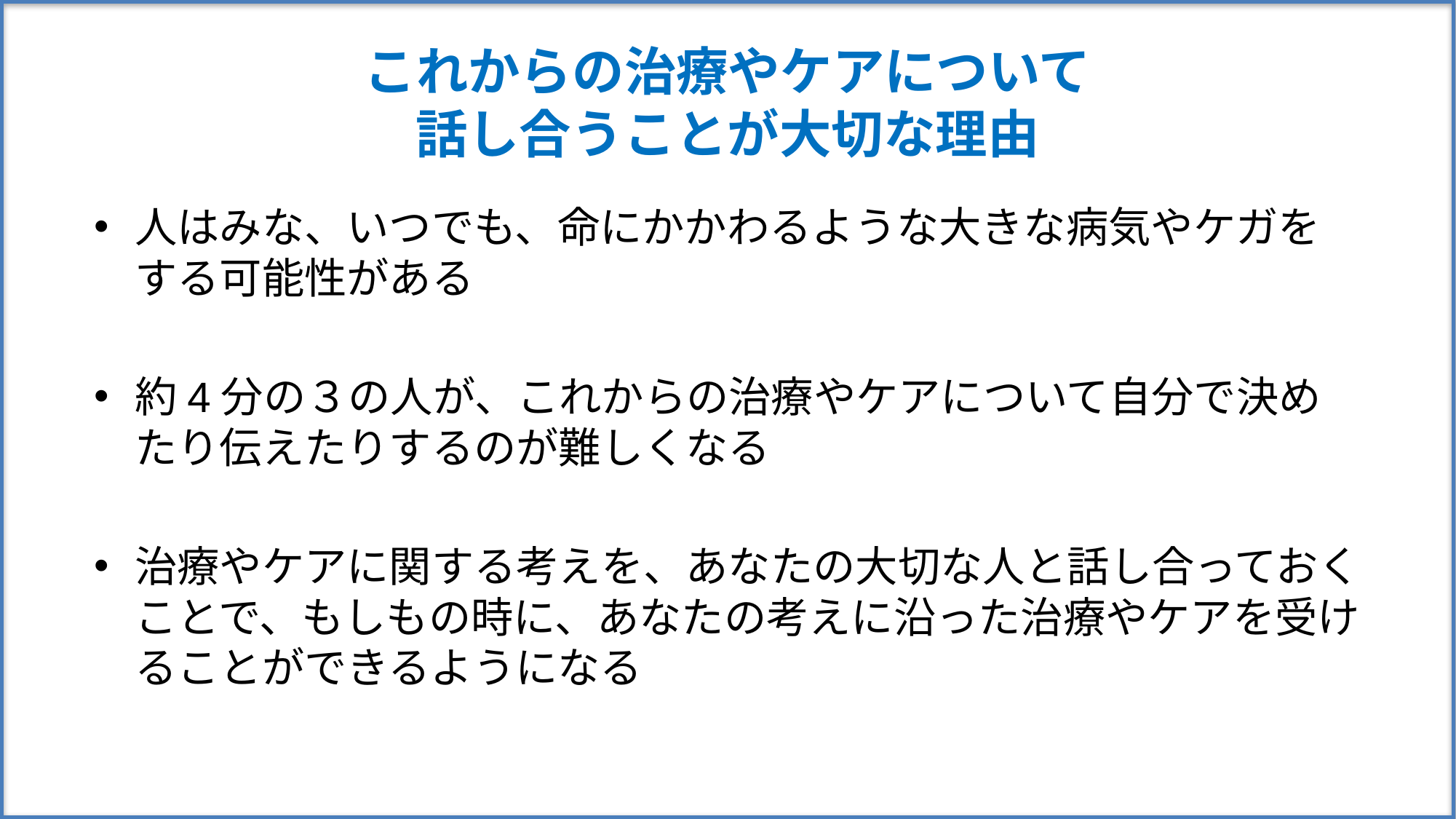

# これからの治療やケアについて 話し合うことが大切な理由
人はみな、いつでも、命にかかわるような大きな病気やケガをする可能性がある

約4分の３の人が、これからの治療やケアについて自分で決めたり伝えたりするのが難しくなる

治療やケアに関する考えを、あなたの大切な人と話し合っておくことで、もしもの時に、あなたの考えに沿った治療やケアを受けることができるようになる